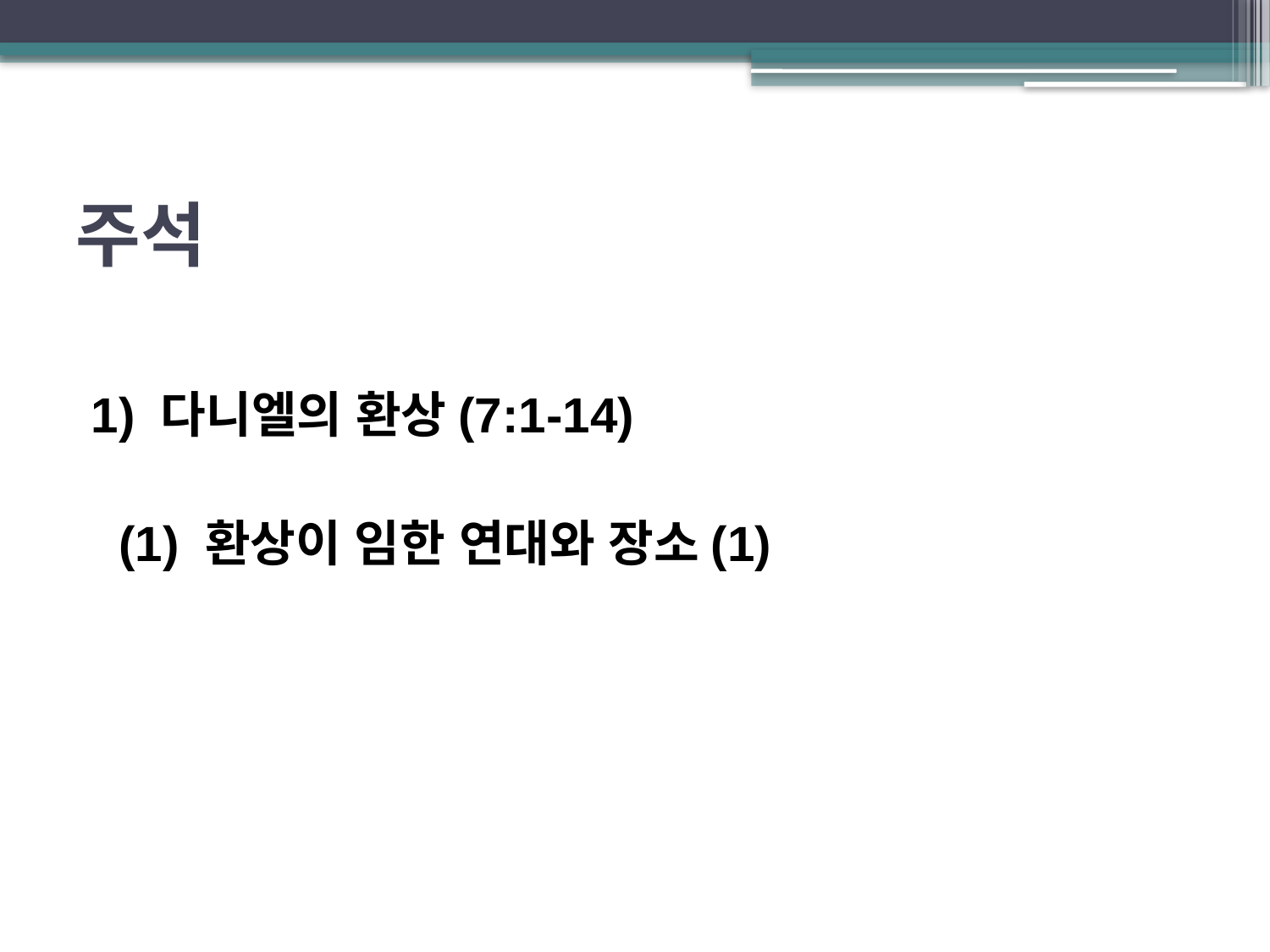

# 주석

1) 다니엘의 환상(7:1-14)

  (1) 환상이 임한 연대와 장소(1)